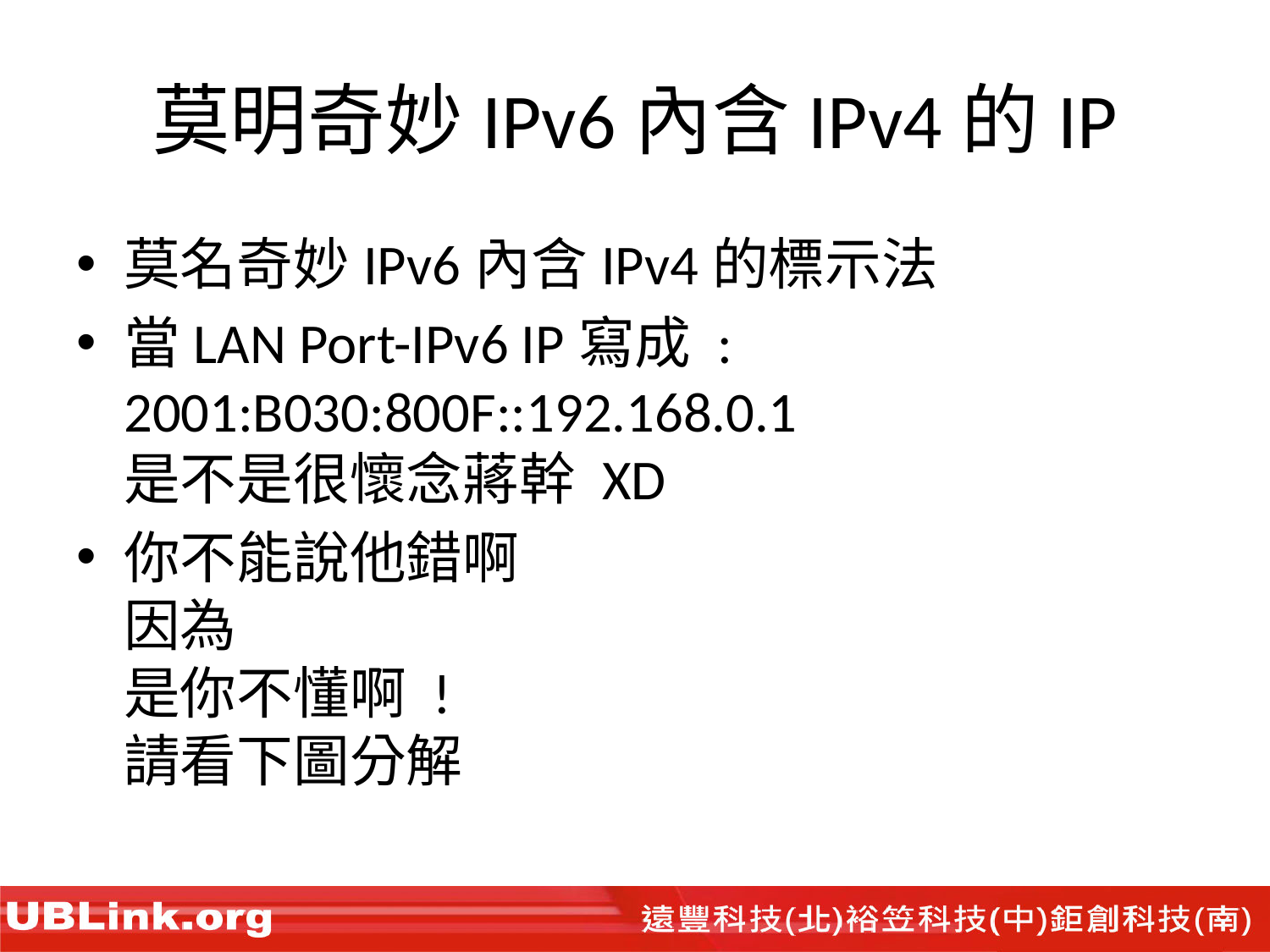

# 莫明奇妙IPv6內含IPv4的IP
莫名奇妙IPv6內含IPv4的標示法
當LAN Port-IPv6 IP寫成 : 2001:B030:800F::192.168.0.1
是不是很懷念蔣幹 XD
你不能說他錯啊
因為
是你不懂啊 !
請看下圖分解